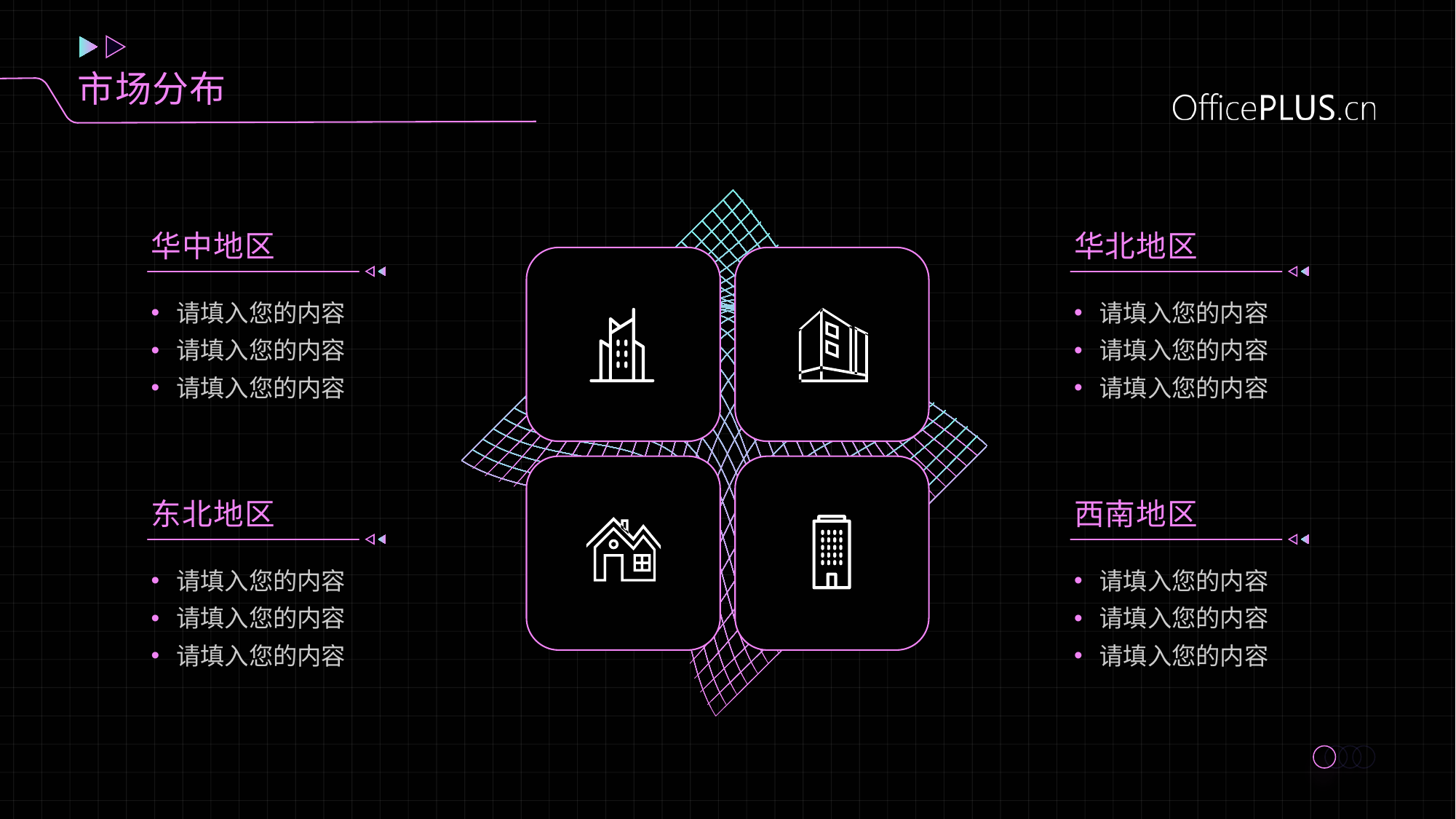

市场分布
华中地区
华北地区

请填入您的内容
请填入您的内容
请填入您的内容
请填入您的内容
请填入您的内容
请填入您的内容

东北地区
西南地区

请填入您的内容
请填入您的内容
请填入您的内容
请填入您的内容
请填入您的内容
请填入您的内容